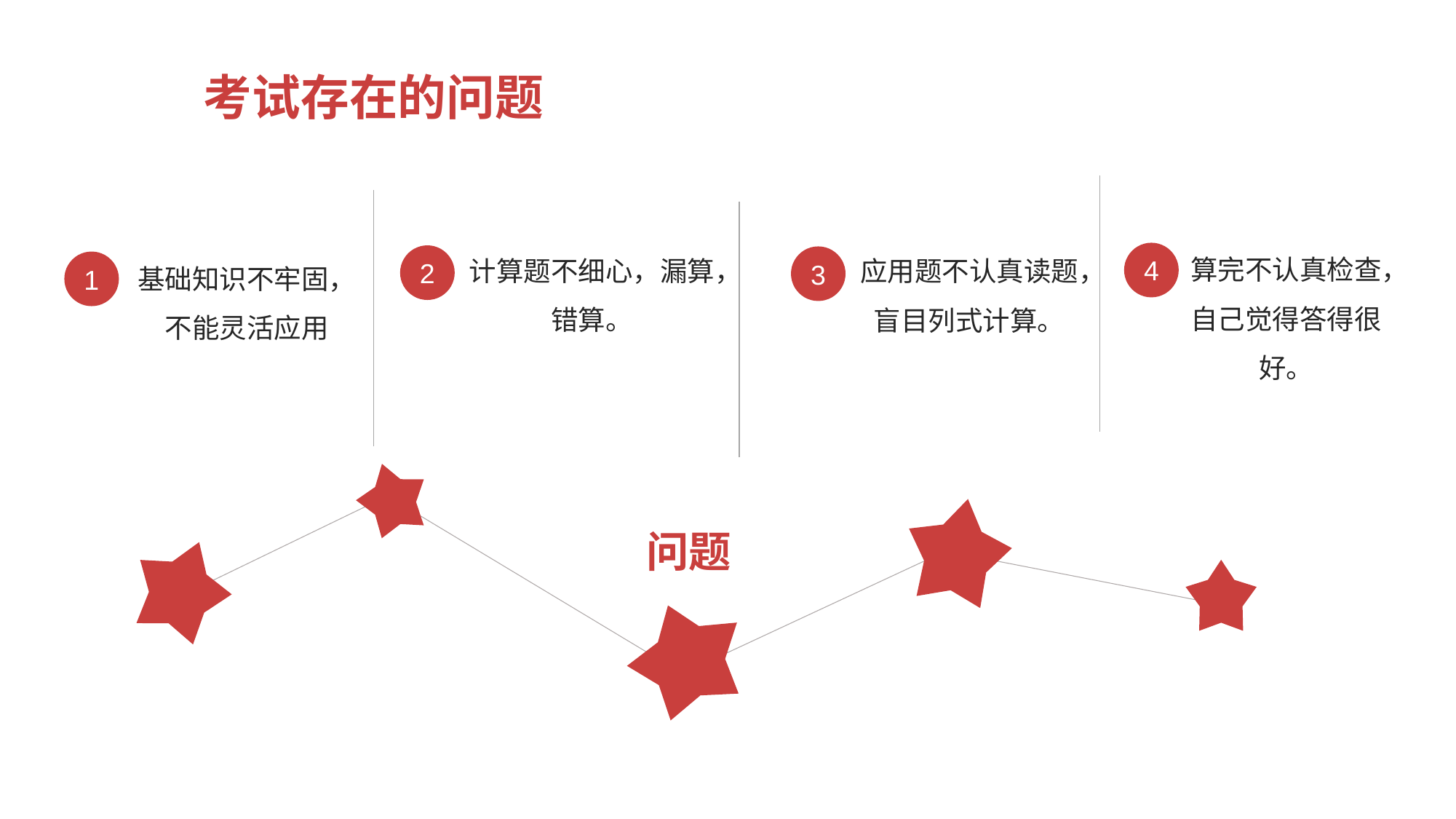

考试存在的问题
算完不认真检查，自己觉得答得很好。

计算题不细心，漏算，错算。

应用题不认真读题，盲目列式计算。

基础知识不牢固，不能灵活应用
4
2
3
1

问题